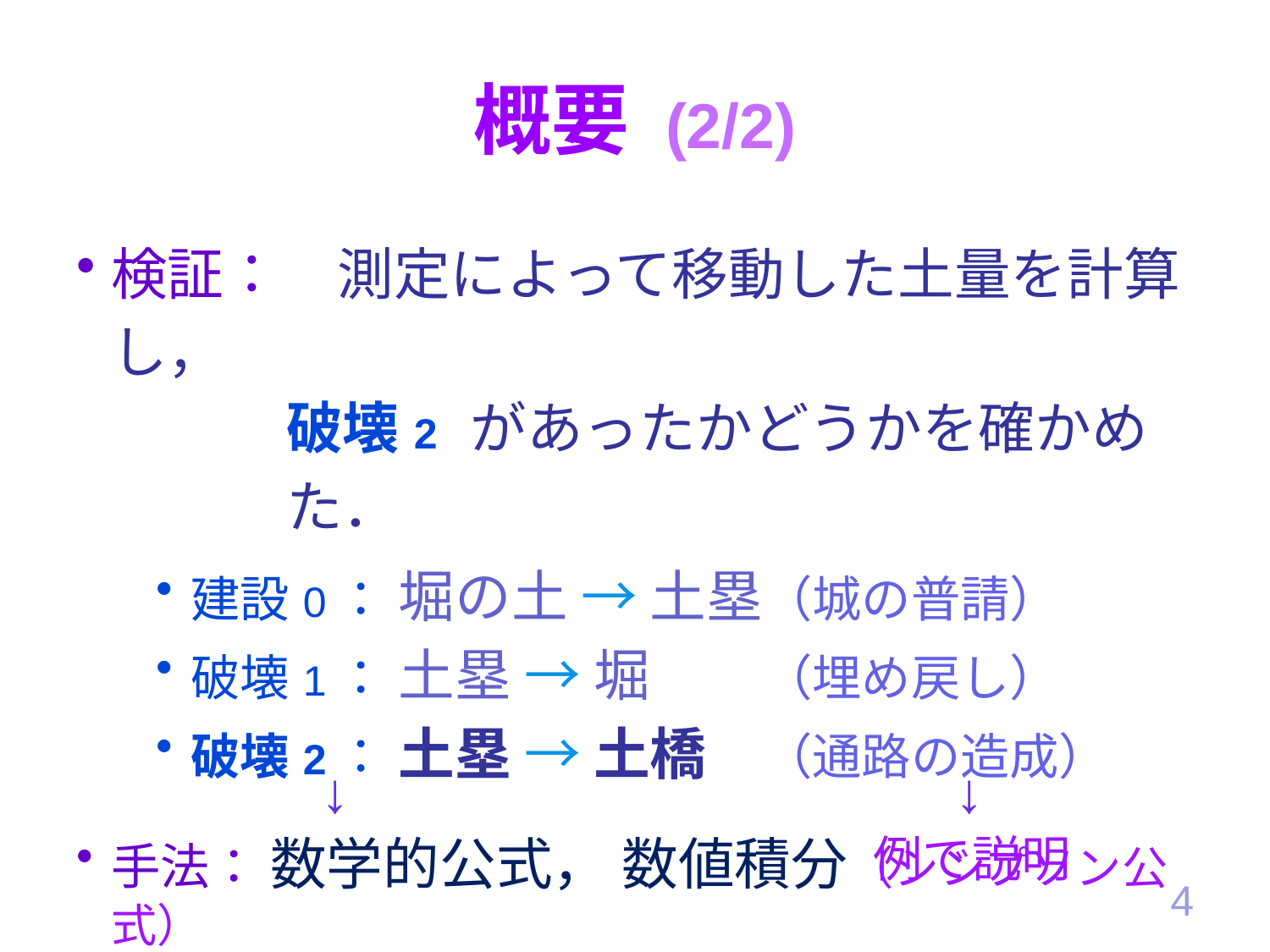

# 概要 (2/2)
検証：　測定によって移動した土量を計算し，
破壊 2 があったかどうかを確かめた．
建設 0： 堀の土 → 土塁（城の普請）
破壊 1： 土塁 → 堀　　（埋め戻し）
破壊 2： 土塁 → 土橋　（通路の造成）
手法： 数学的公式， 数値積分（シンプソン公式）
付録： 公式集（副産物）

↓
↓

例で説明
4